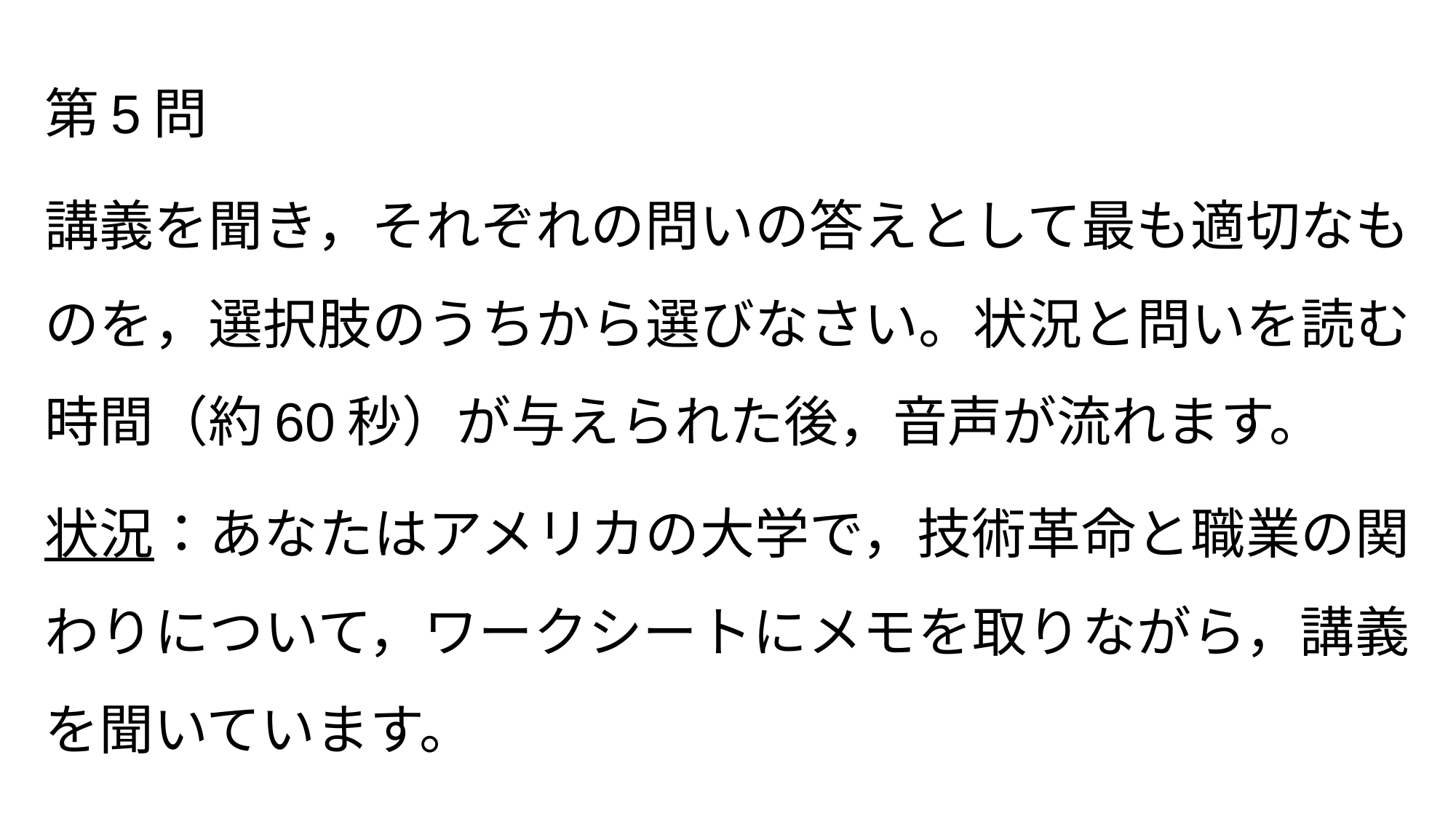

第5問
講義を聞き，それぞれの問いの答えとして最も適切なものを，選択肢のうちから選びなさい。状況と問いを読む時間（約60秒）が与えられた後，音声が流れます。
状況：あなたはアメリカの大学で，技術革命と職業の関わりについて，ワークシートにメモを取りながら，講義を聞いています。